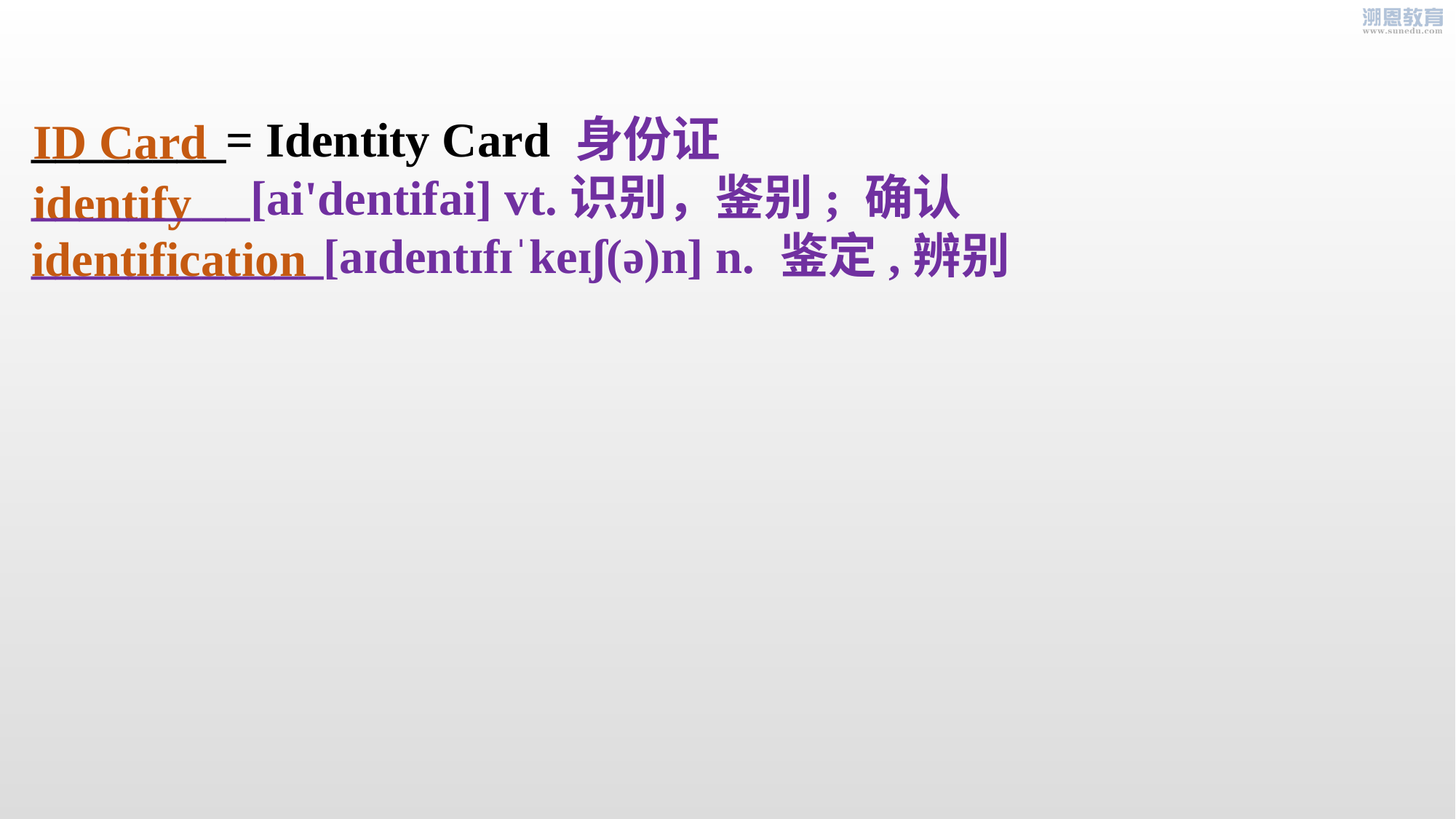

________= Identity Card 身份证_________[ai'dentifai] vt.识别，鉴别; 确认____________[aɪdentɪfɪˈkeɪʃ(ə)n] n. 鉴定,辨别
ID Card
identify
identification